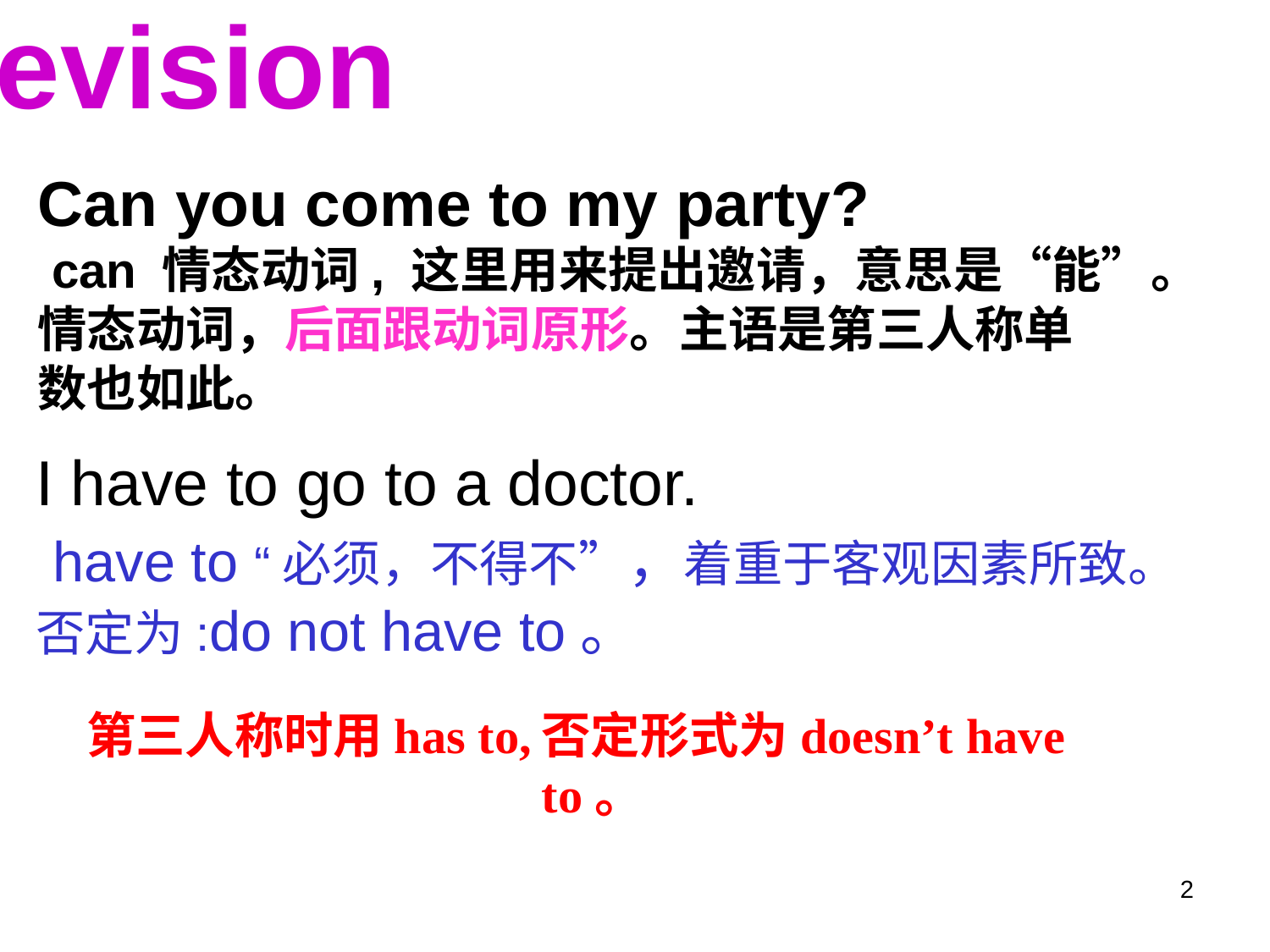

Revision
Can you come to my party?
 can 情态动词, 这里用来提出邀请，意思是“能”。
情态动词，后面跟动词原形。主语是第三人称单
数也如此。
I have to go to a doctor.
 have to “必须，不得不”，着重于客观因素所致。
否定为:do not have to。
第三人称时用has to,
否定形式为doesn’t have to。
2